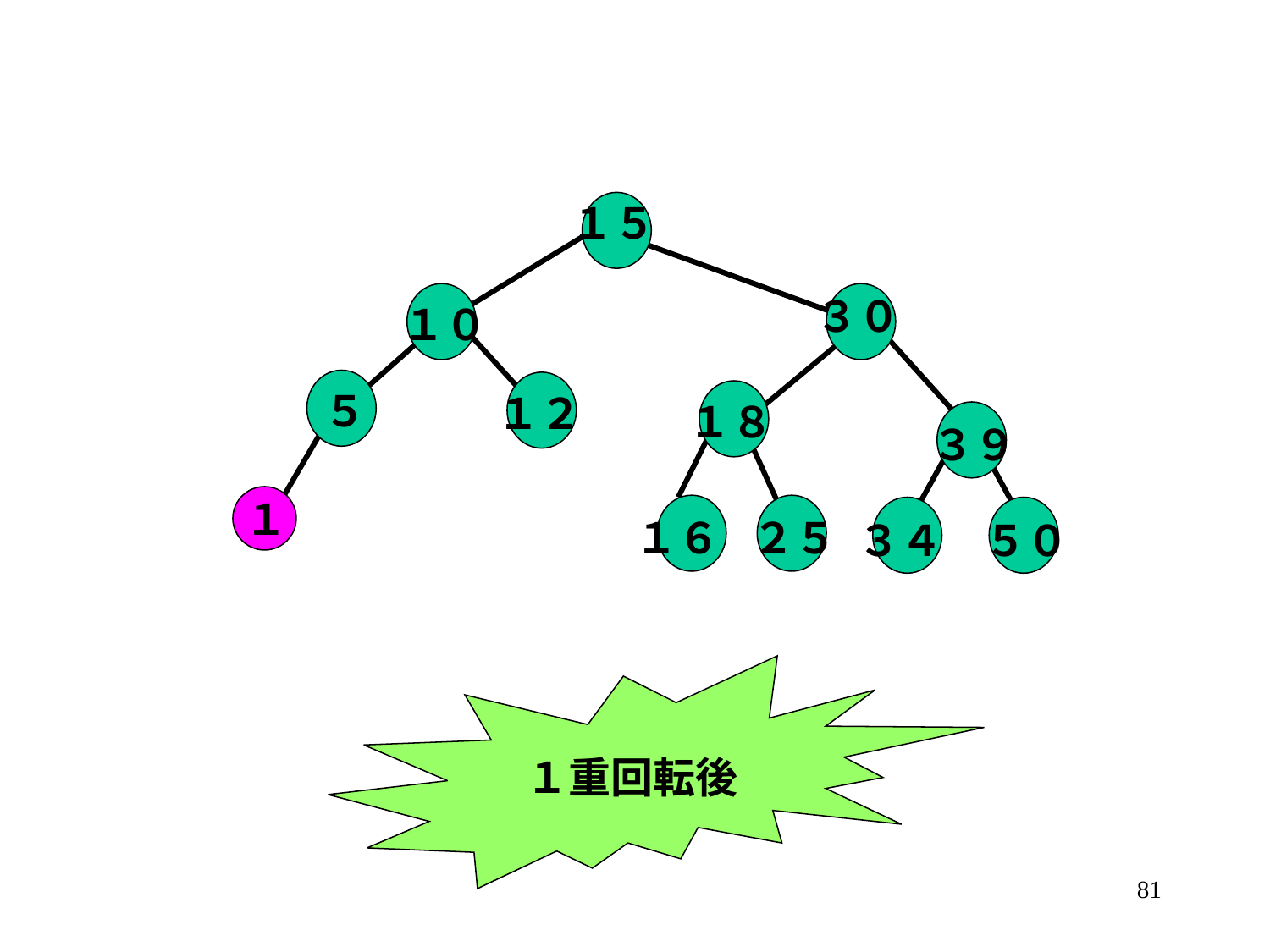

１５

３０

１０

５
１２

１８

３９

１

１６
２５
３４
５０
１重回転後
81